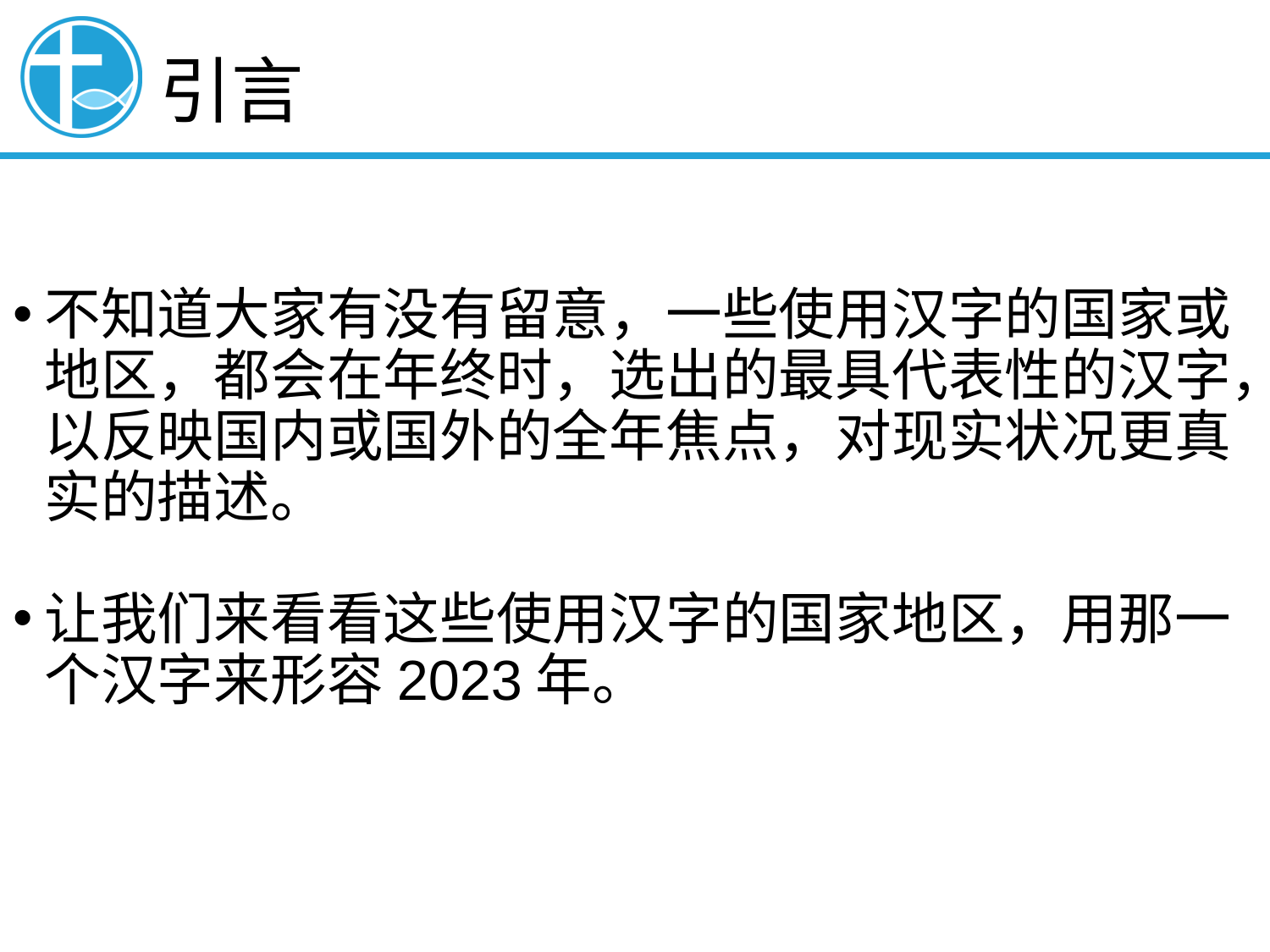

# 引言
不知道大家有没有留意，一些使用汉字的国家或地区，都会在年终时，选出的最具代表性的汉字，以反映国内或国外的全年焦点，对现实状况更真实的描述。

让我们来看看这些使用汉字的国家地区，用那一个汉字来形容2023年。